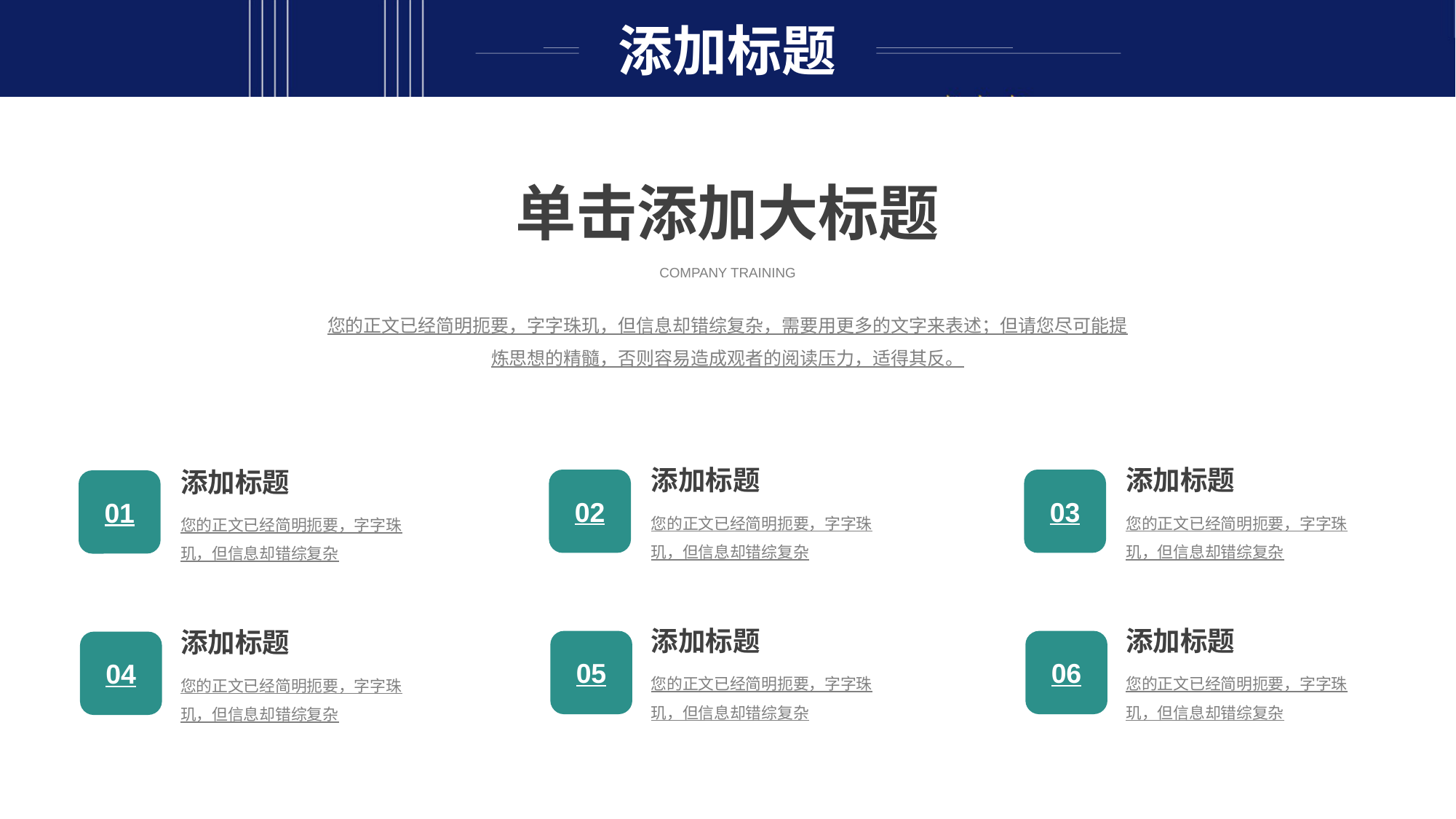

添加标题
单击添加大标题
COMPANY TRAINING
您的正文已经简明扼要，字字珠玑，但信息却错综复杂，需要用更多的文字来表述；但请您尽可能提炼思想的精髓，否则容易造成观者的阅读压力，适得其反。
添加标题
添加标题
添加标题
02
03
01
您的正文已经简明扼要，字字珠玑，但信息却错综复杂
您的正文已经简明扼要，字字珠玑，但信息却错综复杂
您的正文已经简明扼要，字字珠玑，但信息却错综复杂
添加标题
添加标题
添加标题
05
06
04
您的正文已经简明扼要，字字珠玑，但信息却错综复杂
您的正文已经简明扼要，字字珠玑，但信息却错综复杂
您的正文已经简明扼要，字字珠玑，但信息却错综复杂